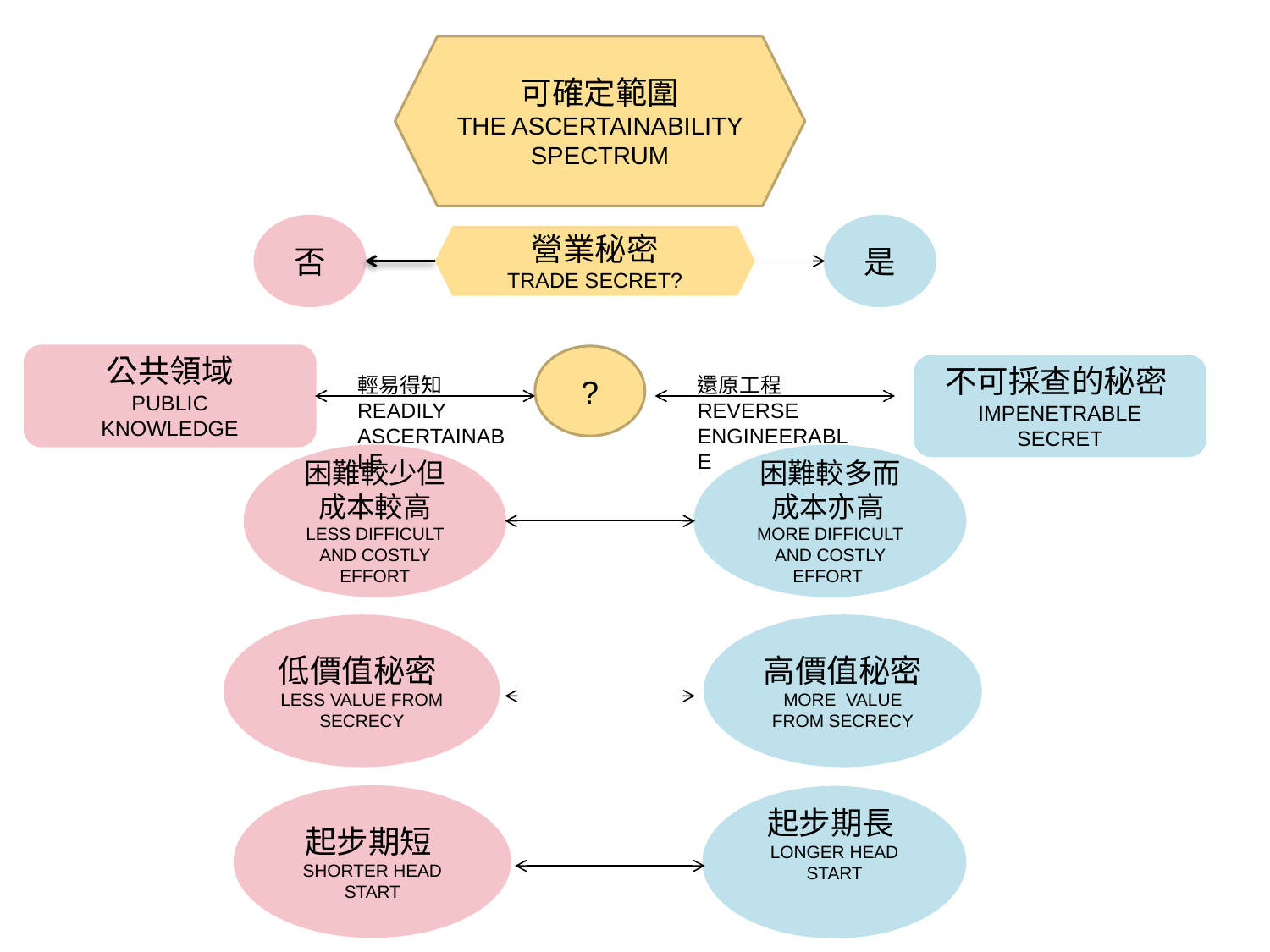

可確定範圍
THE ASCERTAINABILITY SPECTRUM
否
是
營業秘密
TRADE SECRET?
公共領域
PUBLIC
KNOWLEDGE
?
不可採查的秘密IMPENETRABLE SECRET
輕易得知READILY
ASCERTAINABLE
還原工程REVERSE ENGINEERABLE
困難較少但成本較高
LESS DIFFICULT AND COSTLY EFFORT
困難較多而成本亦高
MORE DIFFICULT AND COSTLY EFFORT
低價值秘密LESS VALUE FROM SECRECY
高價值秘密
MORE  VALUE FROM SECRECY
起步期短SHORTER HEAD START
起步期長LONGER HEAD START

53